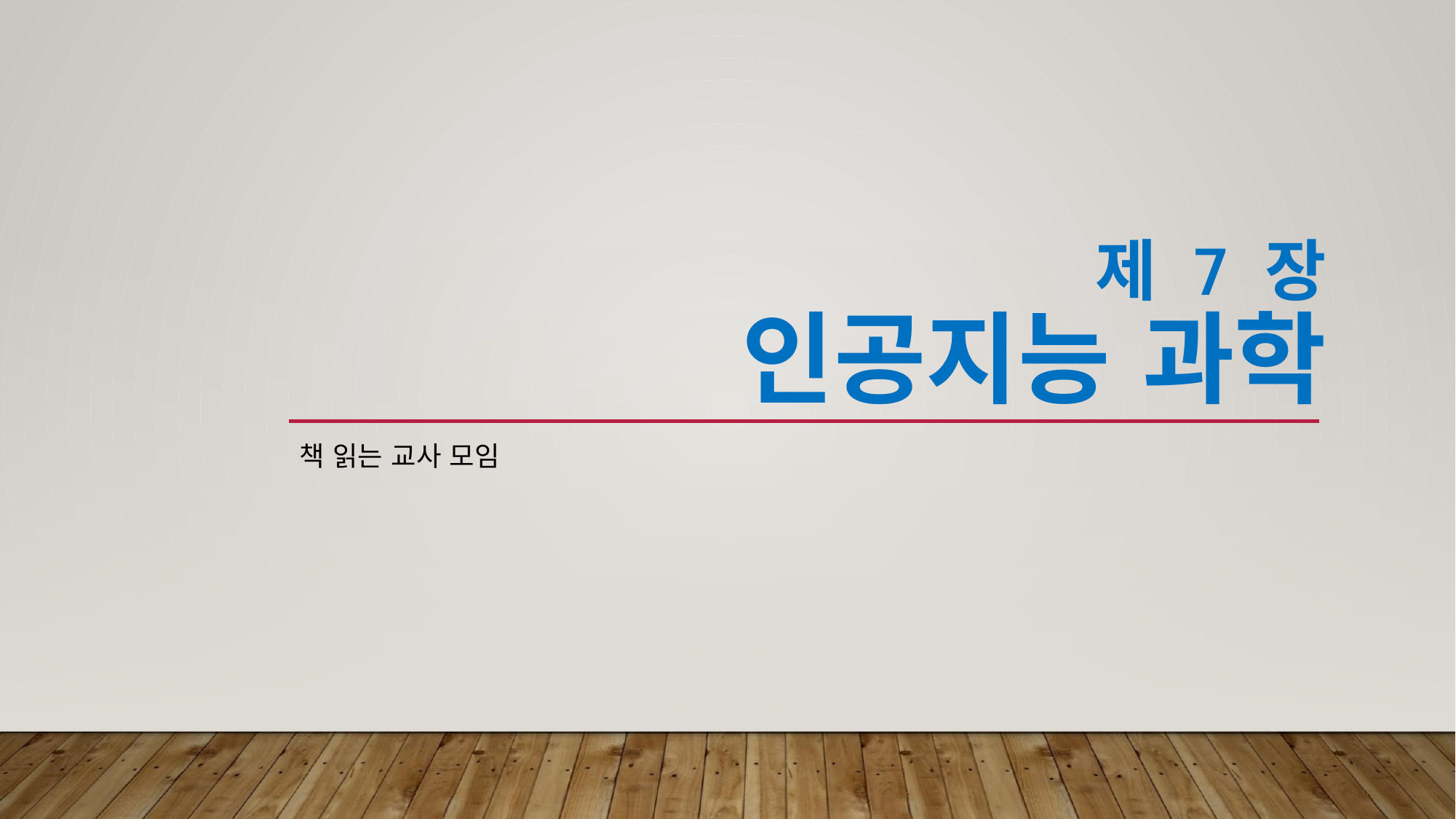

제 7 장
인공지능 과학
책 읽는 교사 모임